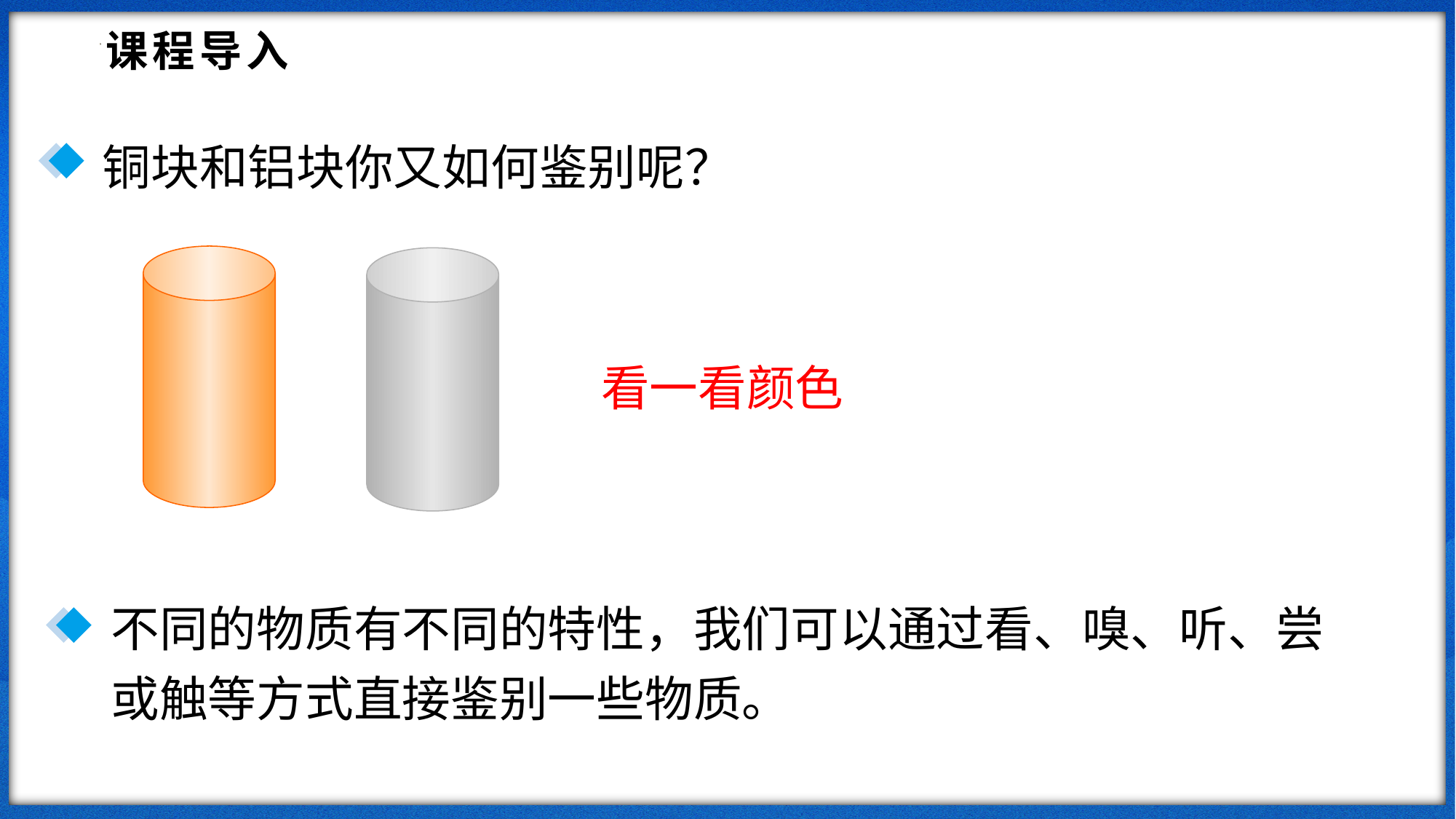

课程导入
铜块和铝块你又如何鉴别呢？

看一看颜色
不同的物质有不同的特性，我们可以通过看、嗅、听、尝或触等方式直接鉴别一些物质。